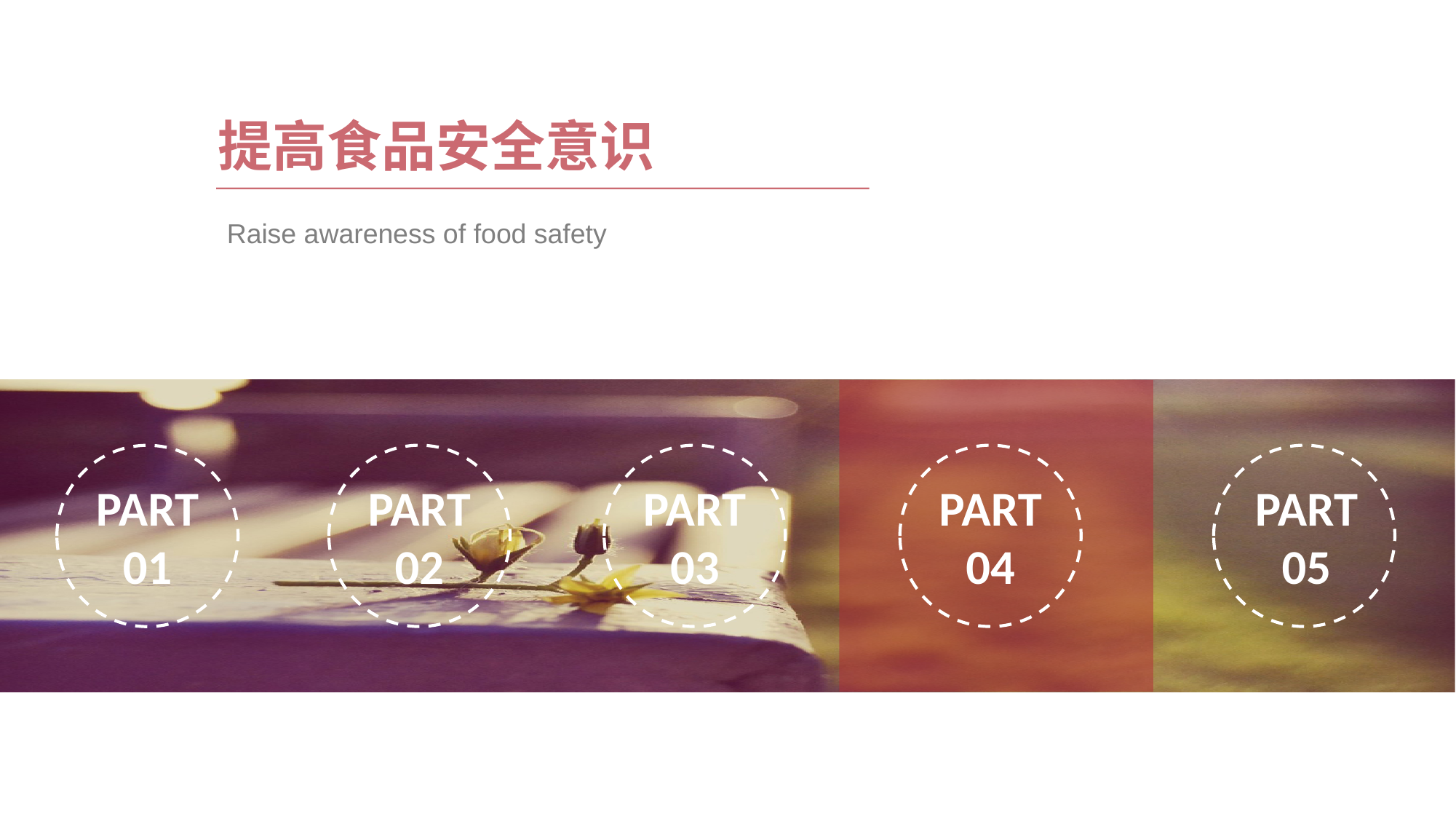

提高食品安全意识
Raise awareness of food safety

PART
02

PART
03

PART
04

PART
01
PART
05